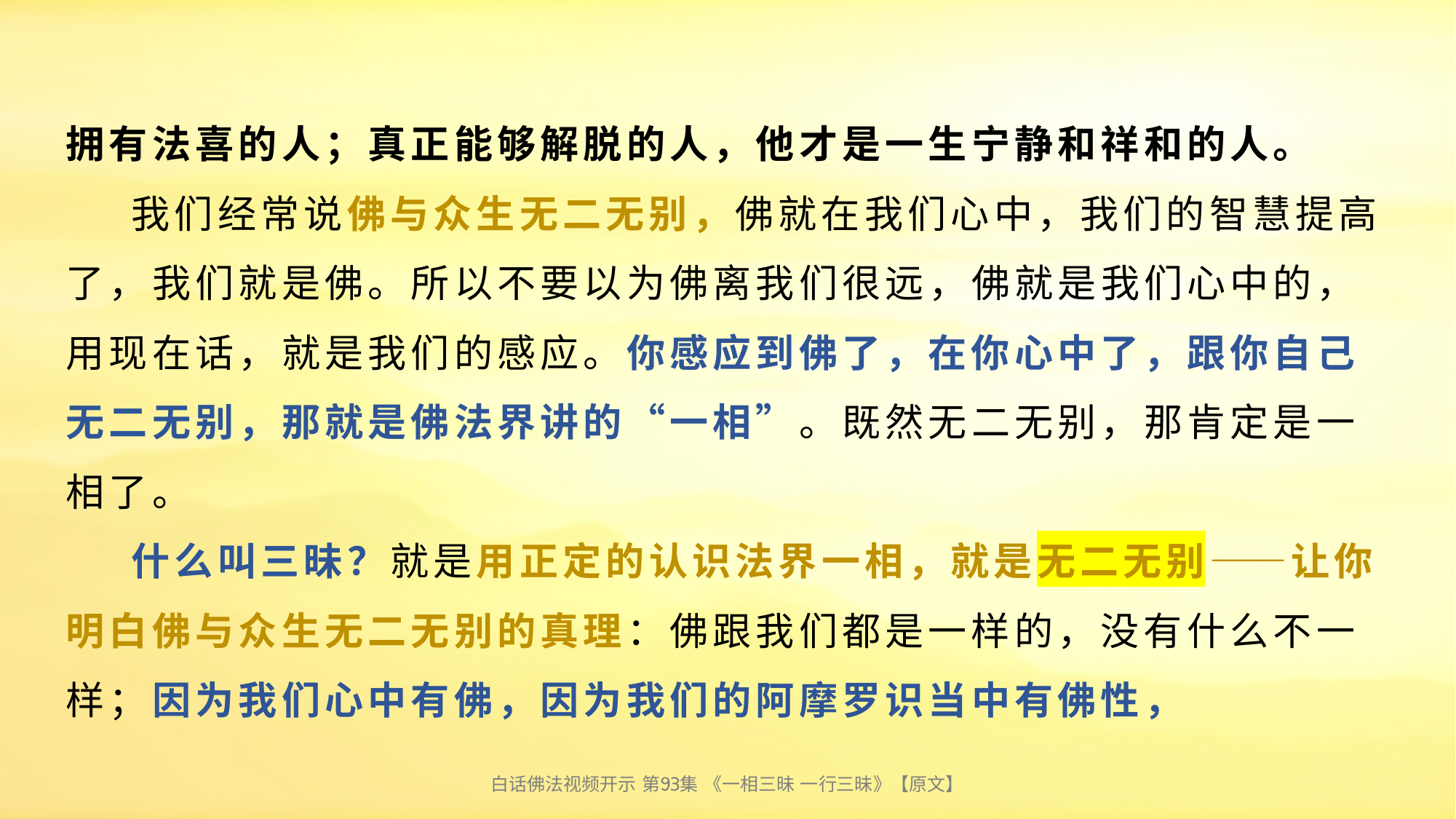

# 拥有法喜的人；真正能够解脱的人，他才是一生宁静和祥和的人。 我们经常说佛与众生无二无别，佛就在我们心中，我们的智慧提高了，我们就是佛。所以不要以为佛离我们很远，佛就是我们心中的，用现在话，就是我们的感应。你感应到佛了，在你心中了，跟你自己无二无别，那就是佛法界讲的“一相”。既然无二无别，那肯定是一相了。 什么叫三昧？就是用正定的认识法界一相，就是无二无别——让你明白佛与众生无二无别的真理：佛跟我们都是一样的，没有什么不一样；因为我们心中有佛，因为我们的阿摩罗识当中有佛性，
白话佛法视频开示 第93集 《一相三昧 一行三昧》【原文】